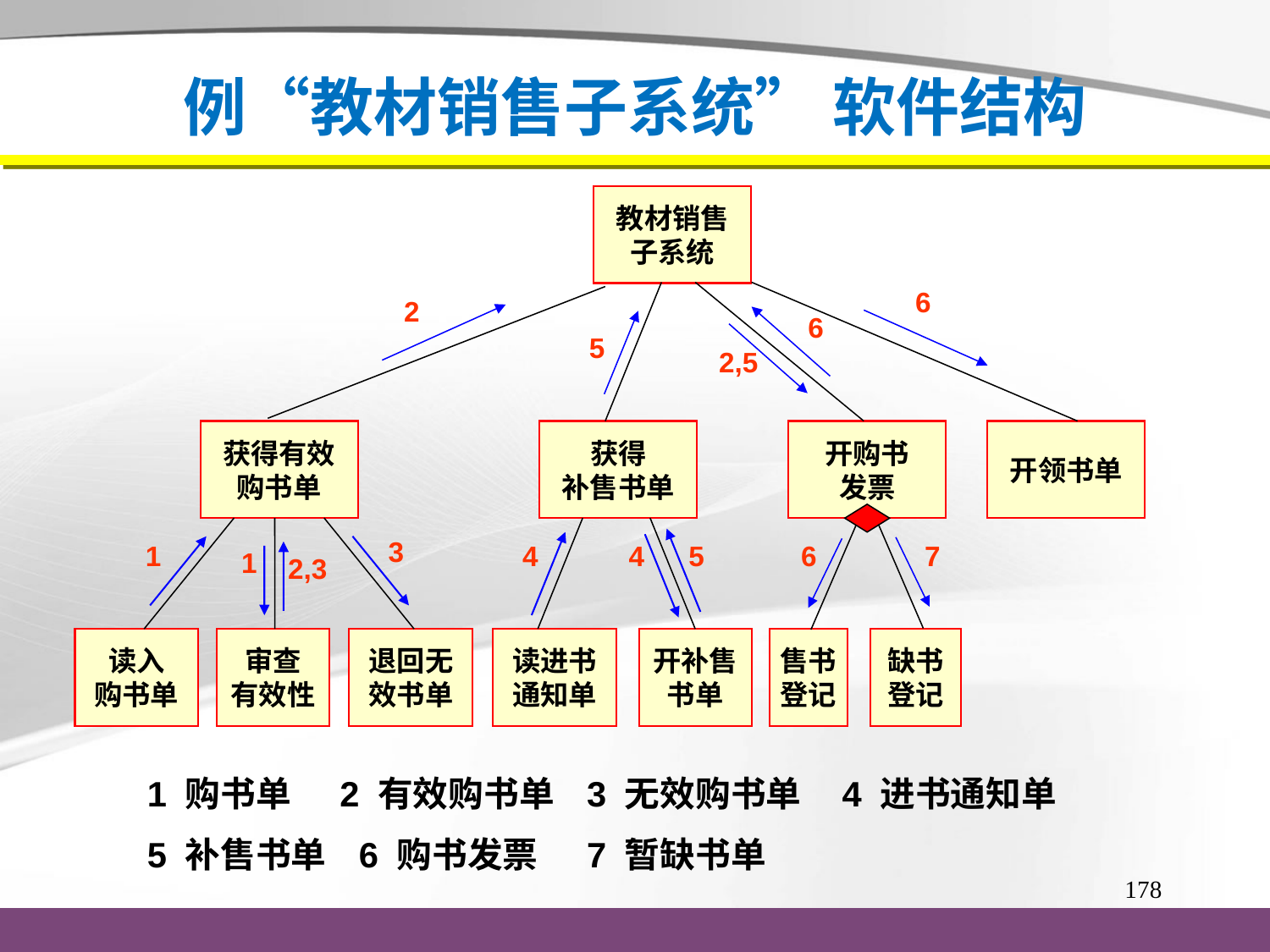

# 例“教材销售子系统” 软件结构
教材销售
子系统
6

2
6

5

2,5
获得有效
购书单
获得
补售书单
开购书
发票

6
7

售书
登记
缺书
登记
开领书单

3

1
4

4
5

1

2,3

读入
购书单
审查
有效性
退回无
效书单
读进书
通知单
开补售
书单
 1 购书单     2 有效购书单   3 无效购书单    4 进书通知单
 5 补售书单   6 购书发票     7 暂缺书单
178